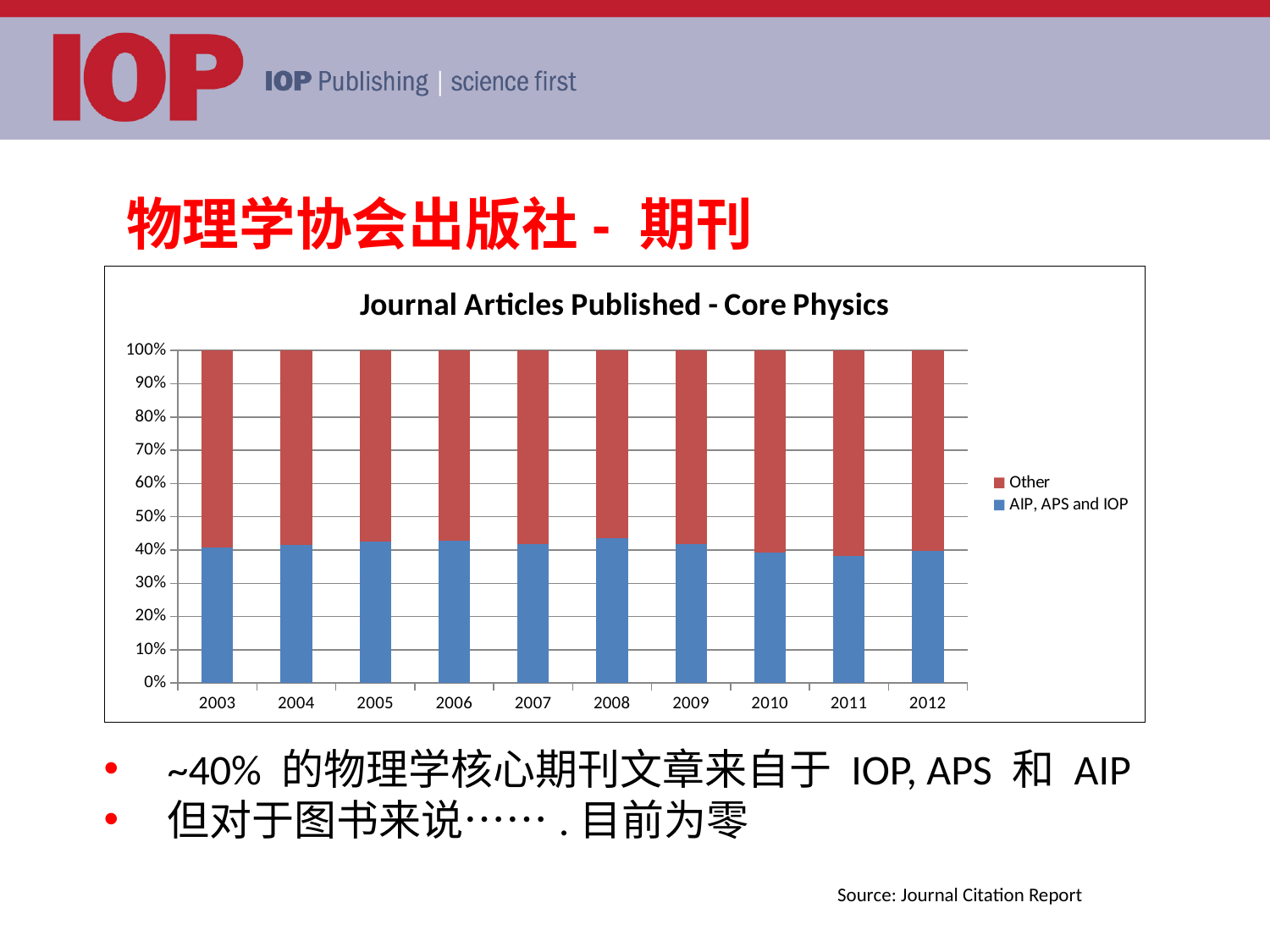

# 物理学协会出版社- 期刊

### Chart: Journal Articles Published - Core Physics

| Category | AIP, APS and IOP | Other |
|---|---|---|
| 2003 | 0.4077792702037162 | 0.5922207297962786 |
| 2004 | 0.41541276729231336 | 0.5845872327076868 |
| 2005 | 0.4241808682064594 | 0.5758191317935446 |
| 2006 | 0.4271083599498799 | 0.5728916400501284 |
| 2007 | 0.41742232115163797 | 0.5825776788483604 |
| 2008 | 0.4344742165153311 | 0.565525783484669 |
| 2009 | 0.4179314196943648 | 0.5820685803056295 |
| 2010 | 0.3916207559256927 | 0.6083792440743117 |
| 2011 | 0.3828656189865298 | 0.6171343810134706 |
| 2012 | 0.3983370164867486 | 0.6016629835132514 |
~40% 的物理学核心期刊文章来自于 IOP, APS 和 AIP
但对于图书来说…….目前为零
Source: Journal Citation Report